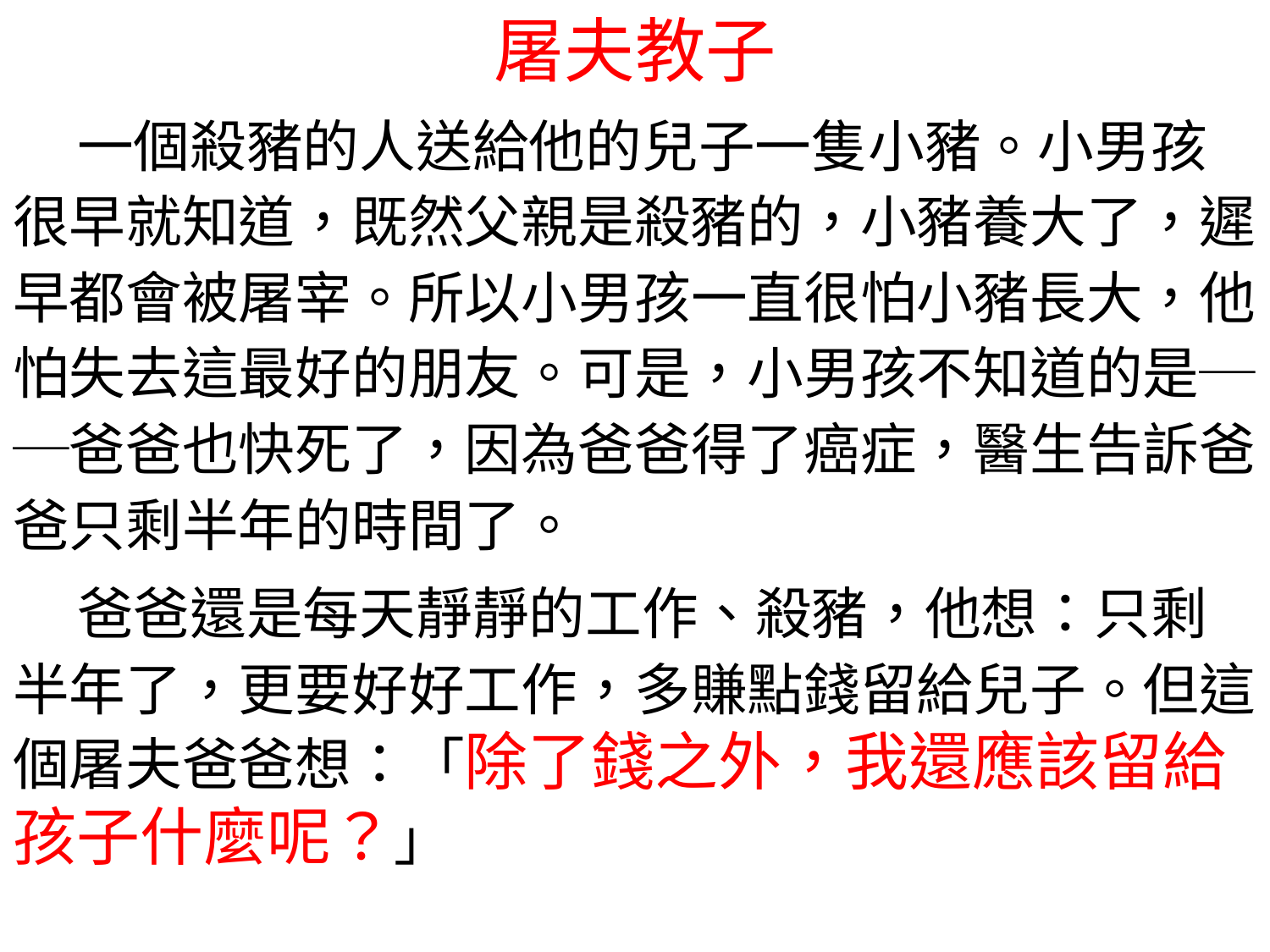

屠夫教子
    一個殺豬的人送給他的兒子一隻小豬。小男孩很早就知道，既然父親是殺豬的，小豬養大了，遲早都會被屠宰。所以小男孩一直很怕小豬長大，他怕失去這最好的朋友。可是，小男孩不知道的是──爸爸也快死了，因為爸爸得了癌症，醫生告訴爸爸只剩半年的時間了。
    爸爸還是每天靜靜的工作、殺豬，他想：只剩半年了，更要好好工作，多賺點錢留給兒子。但這個屠夫爸爸想：「除了錢之外，我還應該留給孩子什麼呢？」